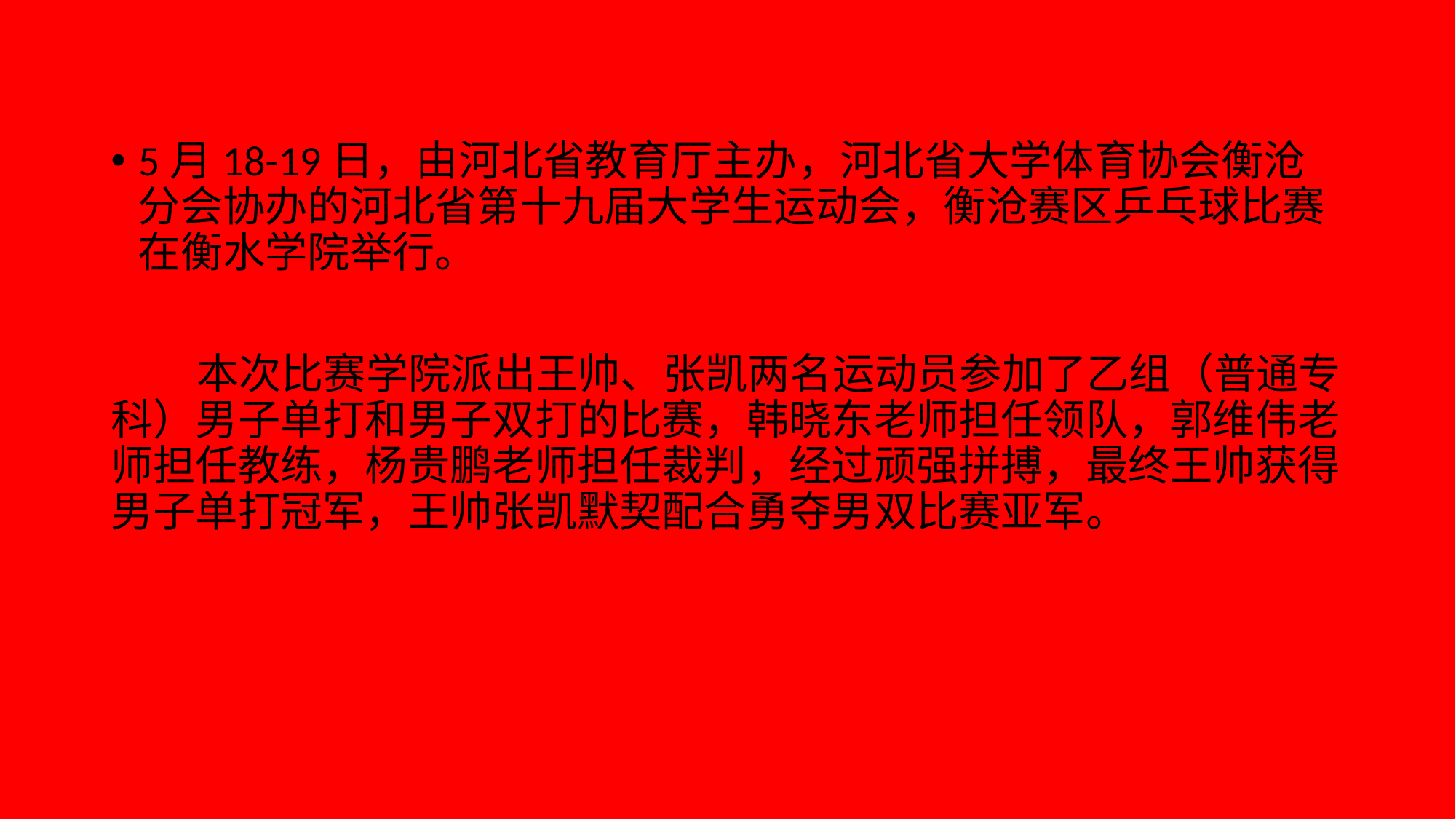

5月18-19日，由河北省教育厅主办，河北省大学体育协会衡沧分会协办的河北省第十九届大学生运动会，衡沧赛区乒乓球比赛在衡水学院举行。

        本次比赛学院派出王帅、张凯两名运动员参加了乙组（普通专科）男子单打和男子双打的比赛，韩晓东老师担任领队，郭维伟老师担任教练，杨贵鹏老师担任裁判，经过顽强拼搏，最终王帅获得男子单打冠军，王帅张凯默契配合勇夺男双比赛亚军。